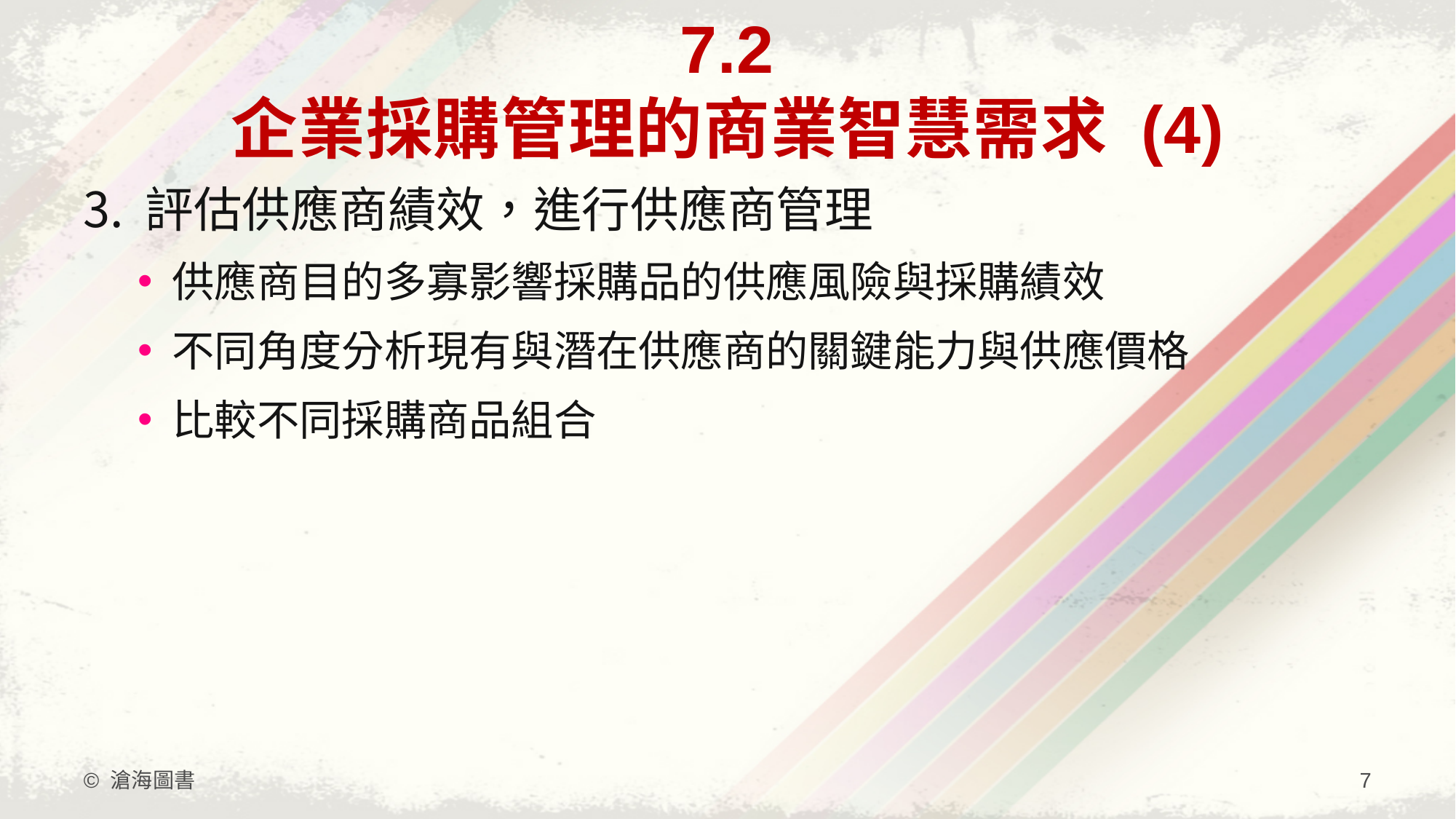

# 7.2 企業採購管理的商業智慧需求 (4)
評估供應商績效，進行供應商管理
供應商目的多寡影響採購品的供應風險與採購績效
不同角度分析現有與潛在供應商的關鍵能力與供應價格
比較不同採購商品組合
© 滄海圖書
7